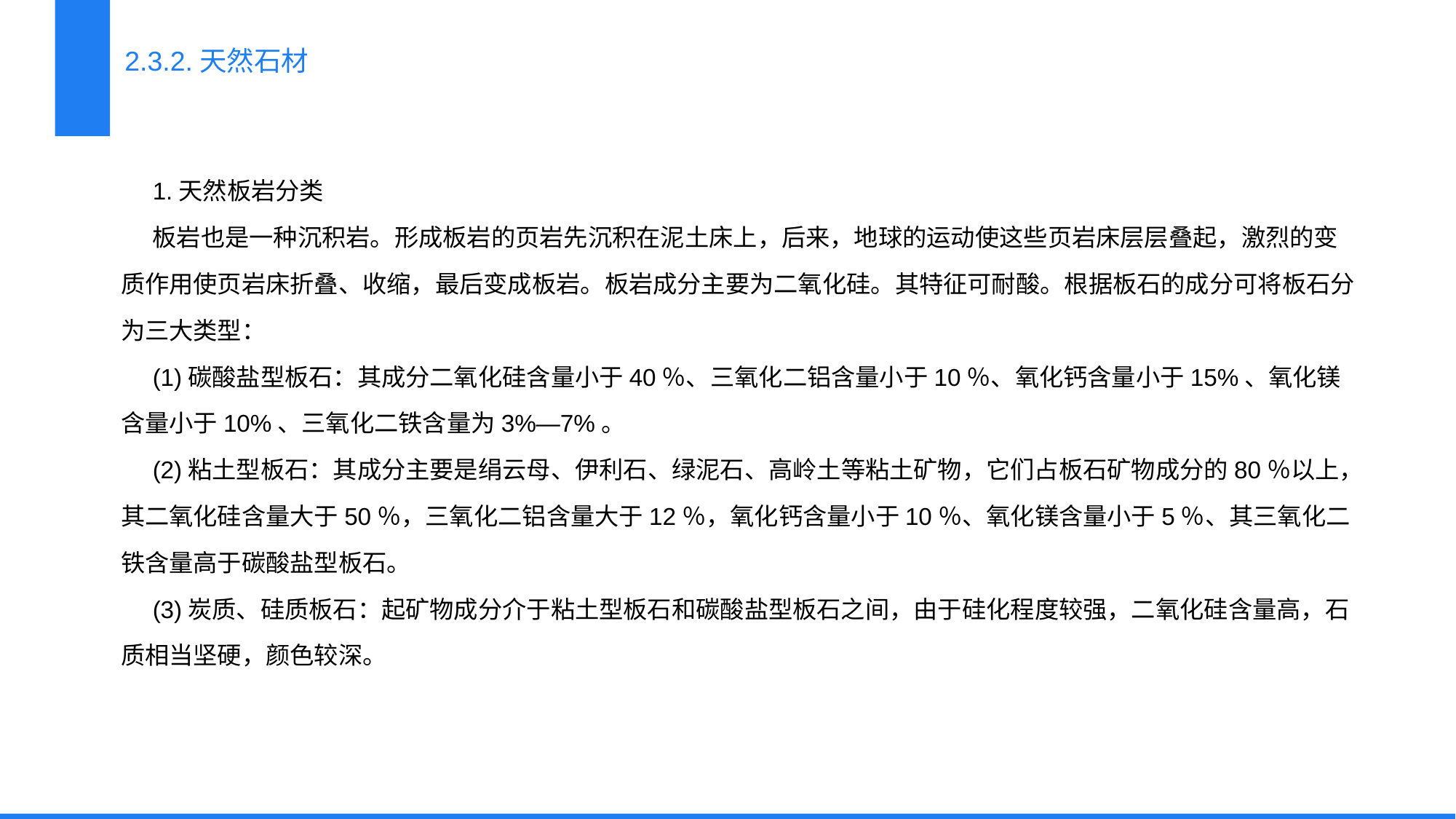

2.3.2.天然石材

1.天然板岩分类
板岩也是一种沉积岩。形成板岩的页岩先沉积在泥土床上，后来，地球的运动使这些页岩床层层叠起，激烈的变质作用使页岩床折叠、收缩，最后变成板岩。板岩成分主要为二氧化硅。其特征可耐酸。根据板石的成分可将板石分为三大类型：
(1)碳酸盐型板石：其成分二氧化硅含量小于40％、三氧化二铝含量小于10％、氧化钙含量小于15%、氧化镁含量小于10%、三氧化二铁含量为3%—7%。
(2)粘土型板石：其成分主要是绢云母、伊利石、绿泥石、高岭土等粘土矿物，它们占板石矿物成分的80％以上，其二氧化硅含量大于50％，三氧化二铝含量大于12％，氧化钙含量小于10％、氧化镁含量小于5％、其三氧化二铁含量高于碳酸盐型板石。
(3)炭质、硅质板石：起矿物成分介于粘土型板石和碳酸盐型板石之间，由于硅化程度较强，二氧化硅含量高，石质相当坚硬，颜色较深。